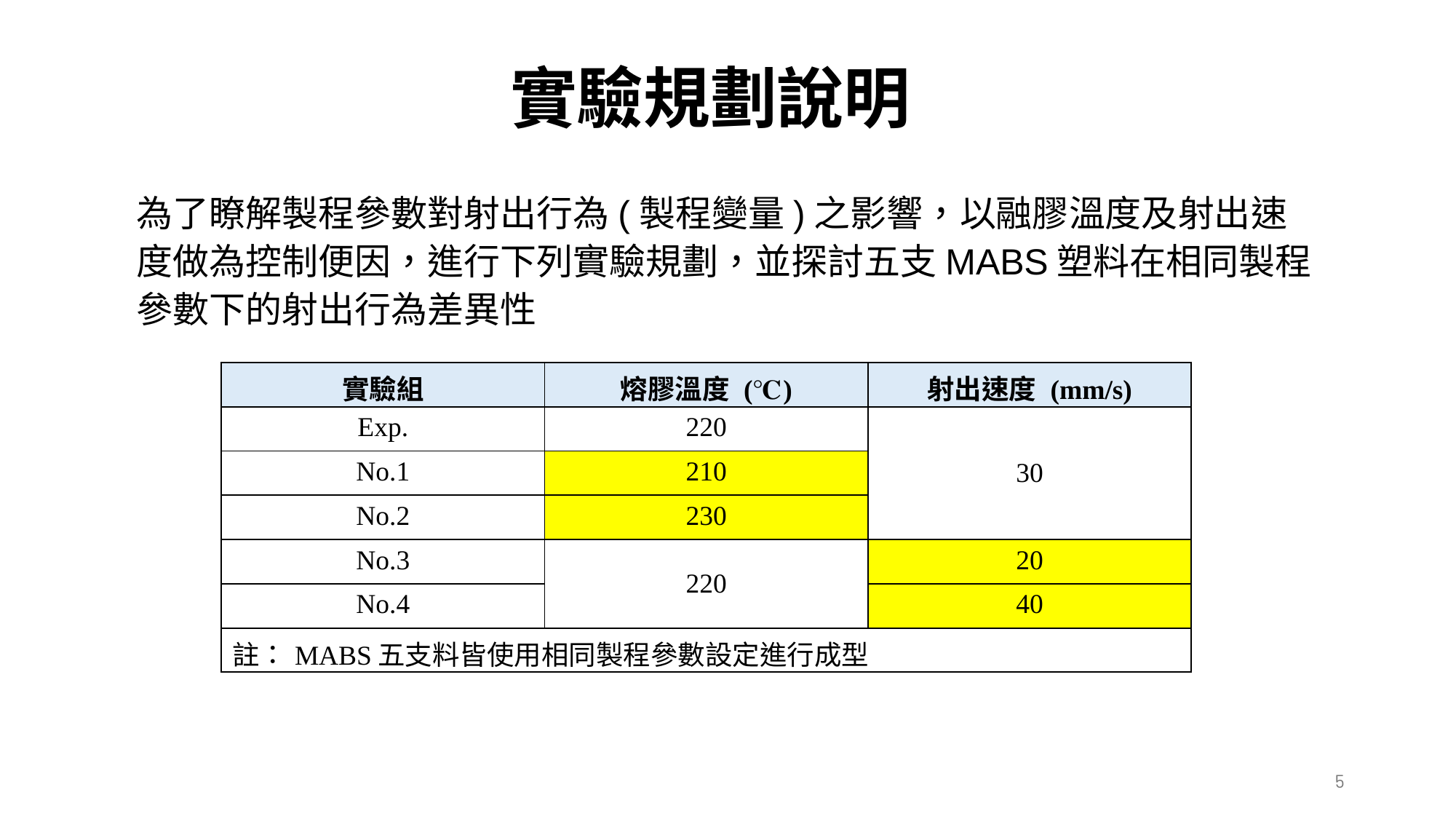

實驗規劃說明
為了瞭解製程參數對射出行為(製程變量)之影響，以融膠溫度及射出速度做為控制便因，進行下列實驗規劃，並探討五支MABS塑料在相同製程參數下的射出行為差異性
Plastics Precision Molding Lab

| 實驗組 | 熔膠溫度 (℃) | 射出速度 (mm/s) |
| --- | --- | --- |
| Exp. | 220 | 30 |
| No.1 | 210 |  |
| No.2 | 230 |  |
| No.3 | 220 | 20 |
| No.4 |  | 40 |
| 註：MABS五支料皆使用相同製程參數設定進行成型 |  |  |
5